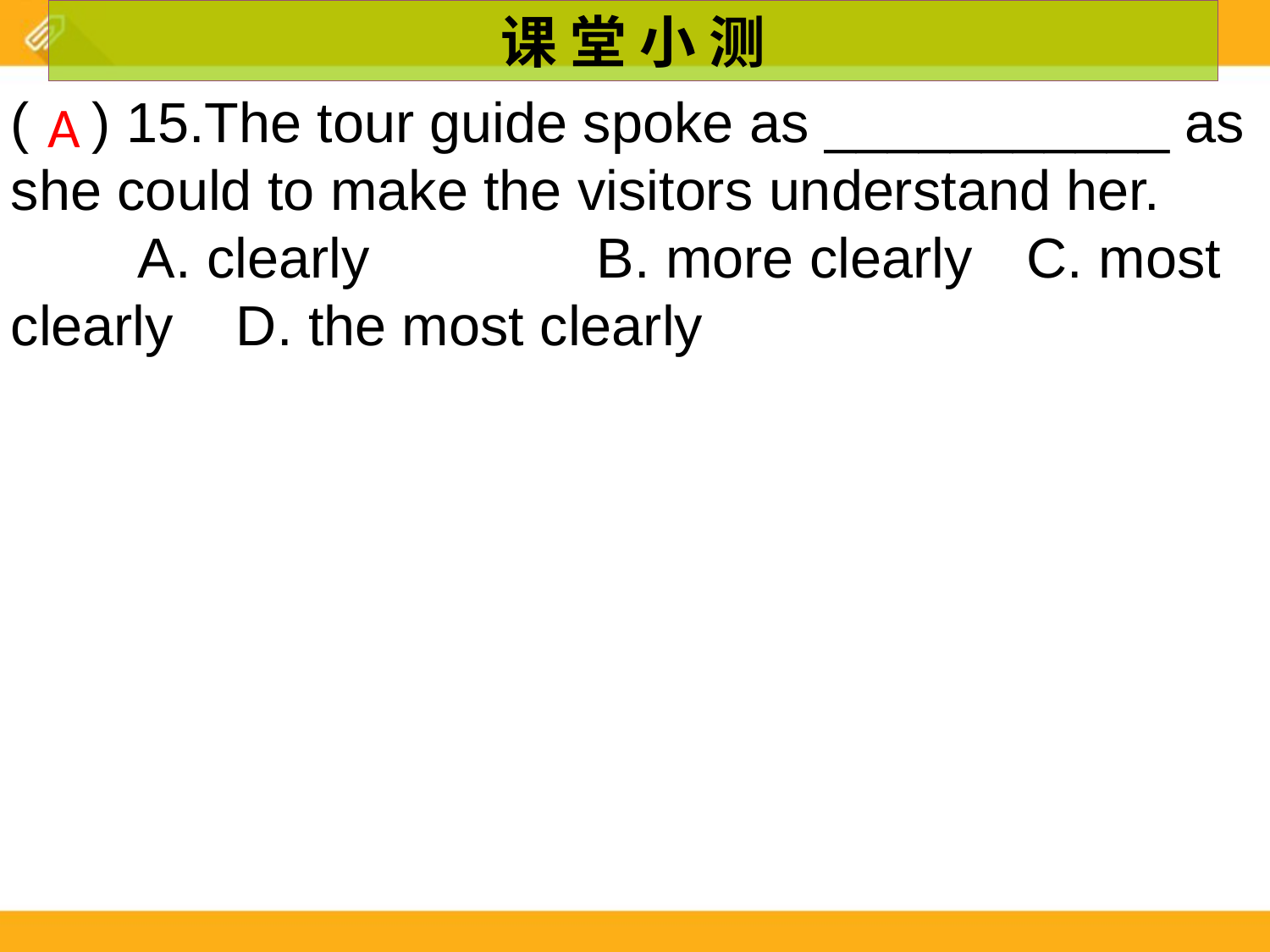

课 堂 小 测
(    ) 15.The tour guide spoke as ___________ as she could to make the visitors understand her.
	A. clearly  	     B. more clearly   	C. most clearly    D. the most clearly
A